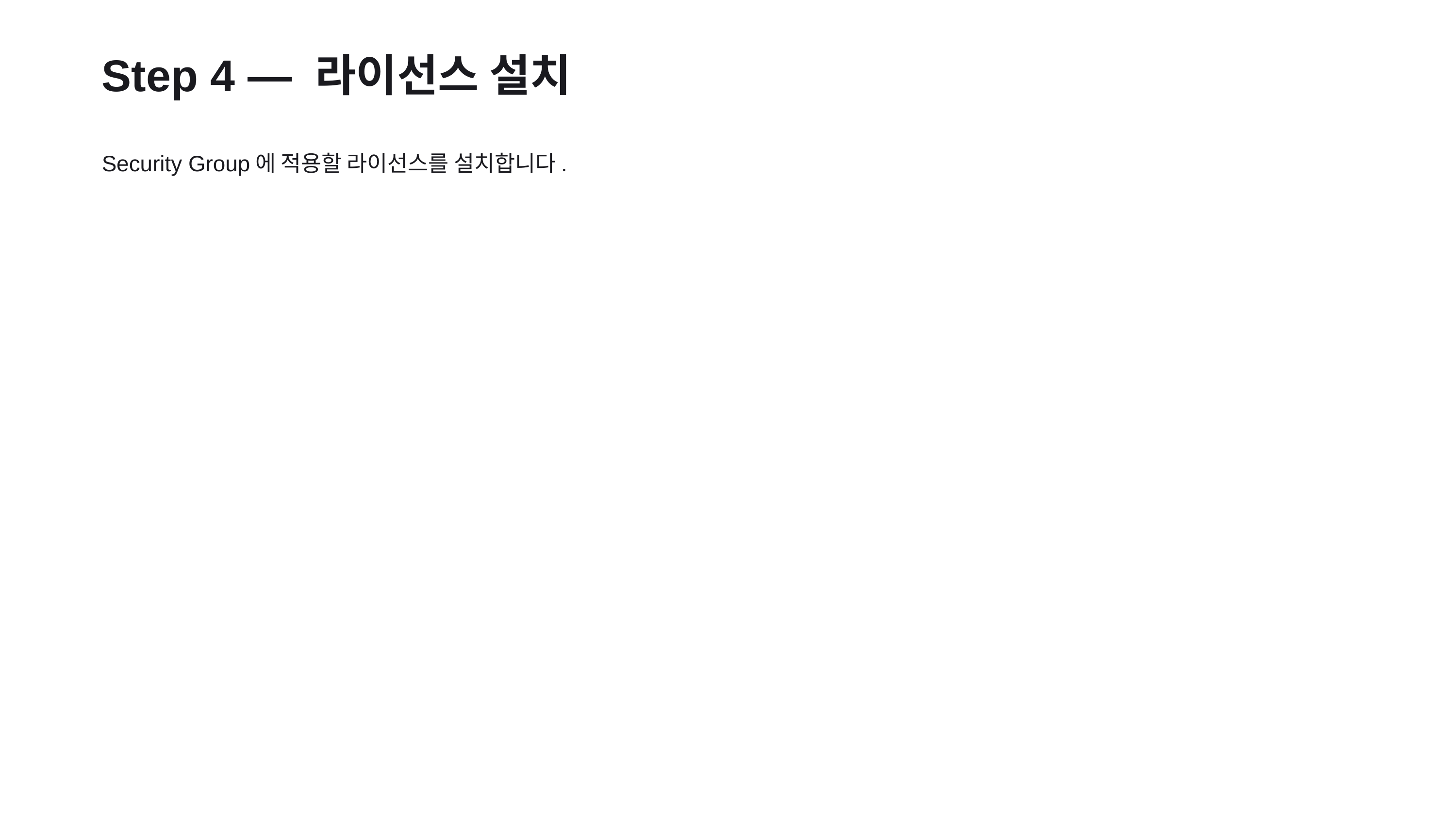

Step 4 — 라이선스 설치
Security Group에 적용할 라이선스를 설치합니다.